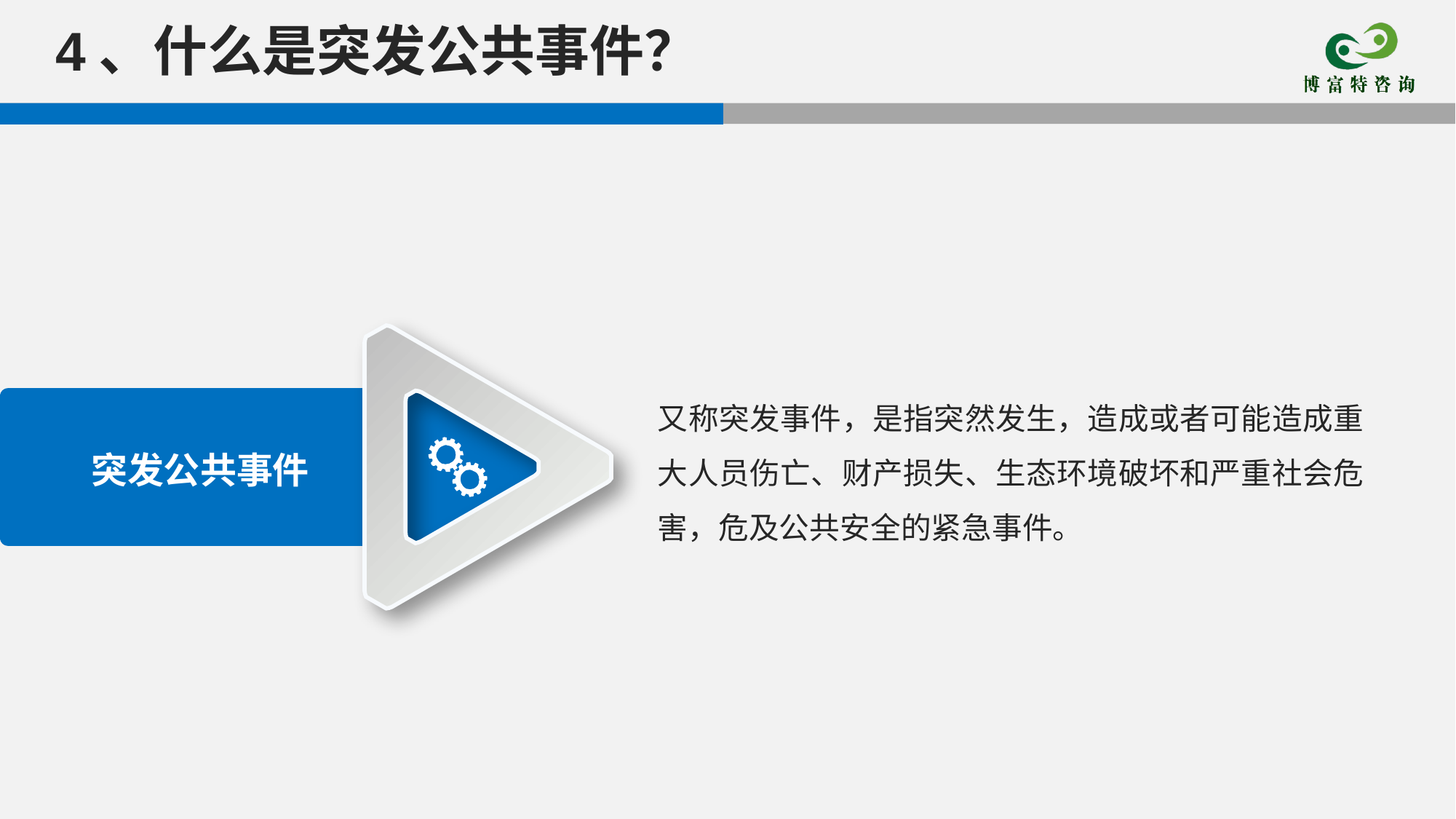

4、什么是突发公共事件？

又称突发事件，是指突然发生，造成或者可能造成重大人员伤亡、财产损失、生态环境破坏和严重社会危害，危及公共安全的紧急事件。

突发公共事件